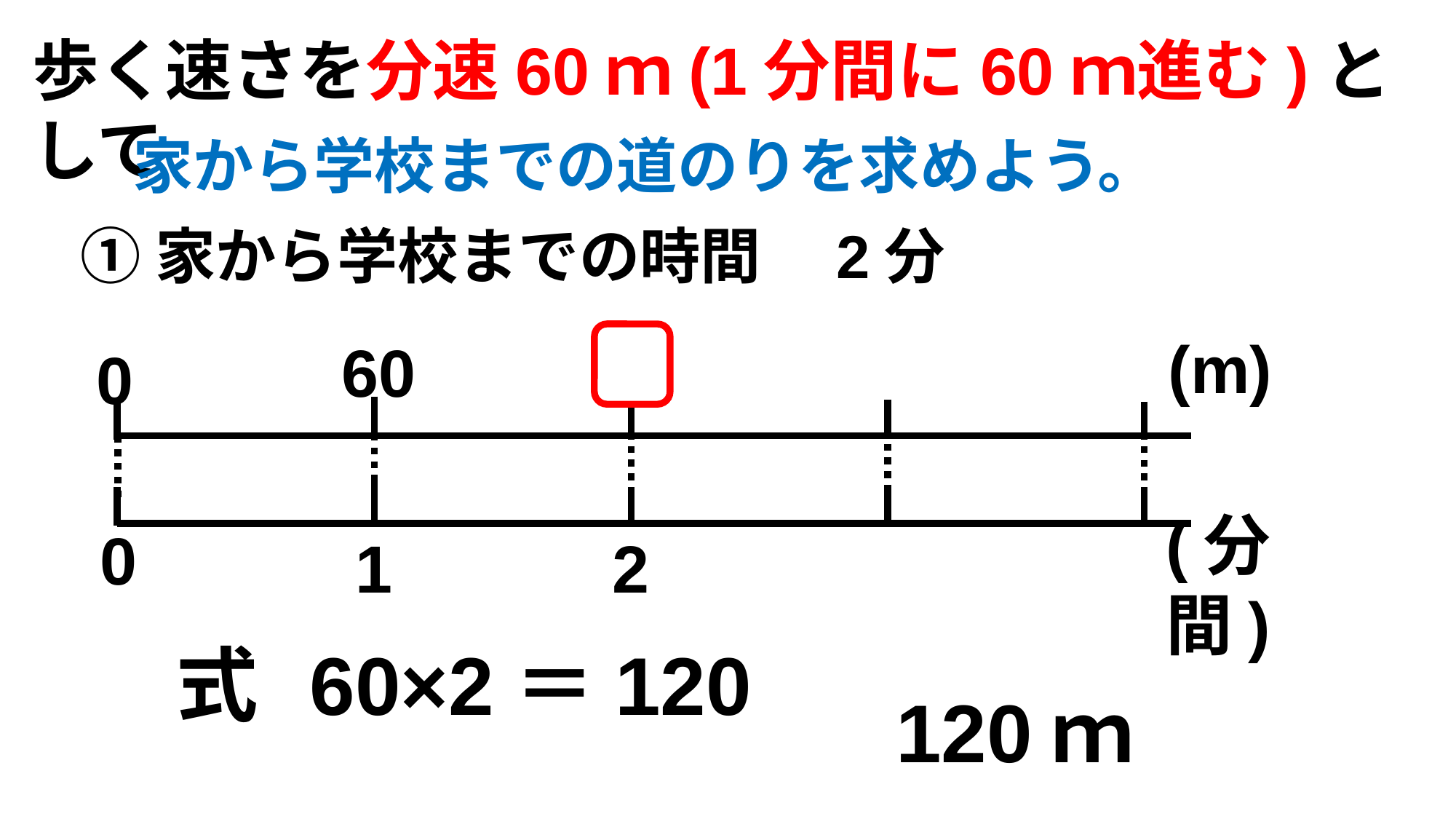

歩く速さを分速60ｍ(1分間に60ｍ進む)として
家から学校までの道のりを求めよう。
①家から学校までの時間　2分
(m)

60
0
(分間)
0
1
2
60×2＝120
式
120ｍ